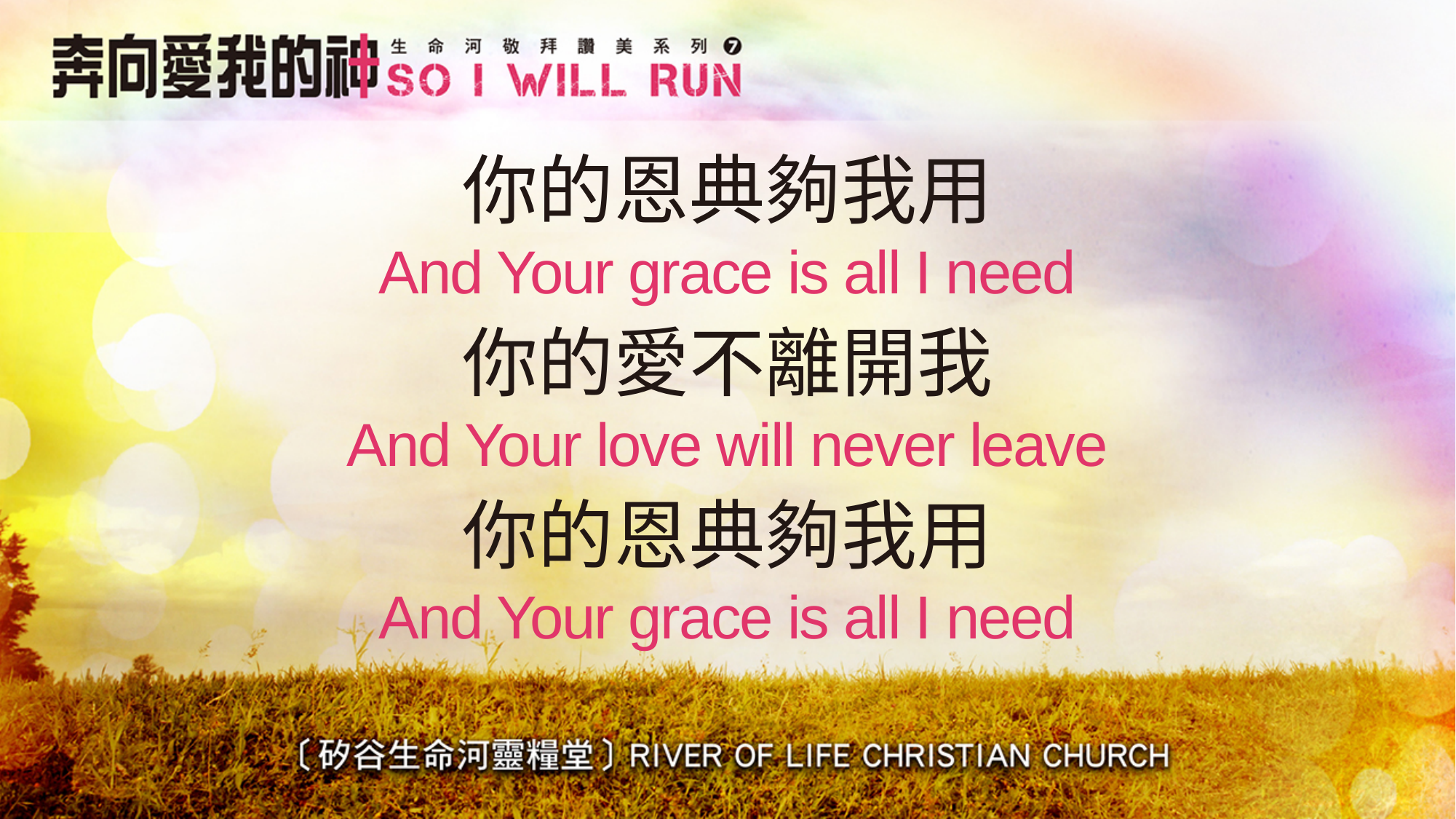

# 你的恩典夠我用 And Your grace is all I need
你的愛不離開我
And Your love will never leave
你的恩典夠我用
And Your grace is all I need